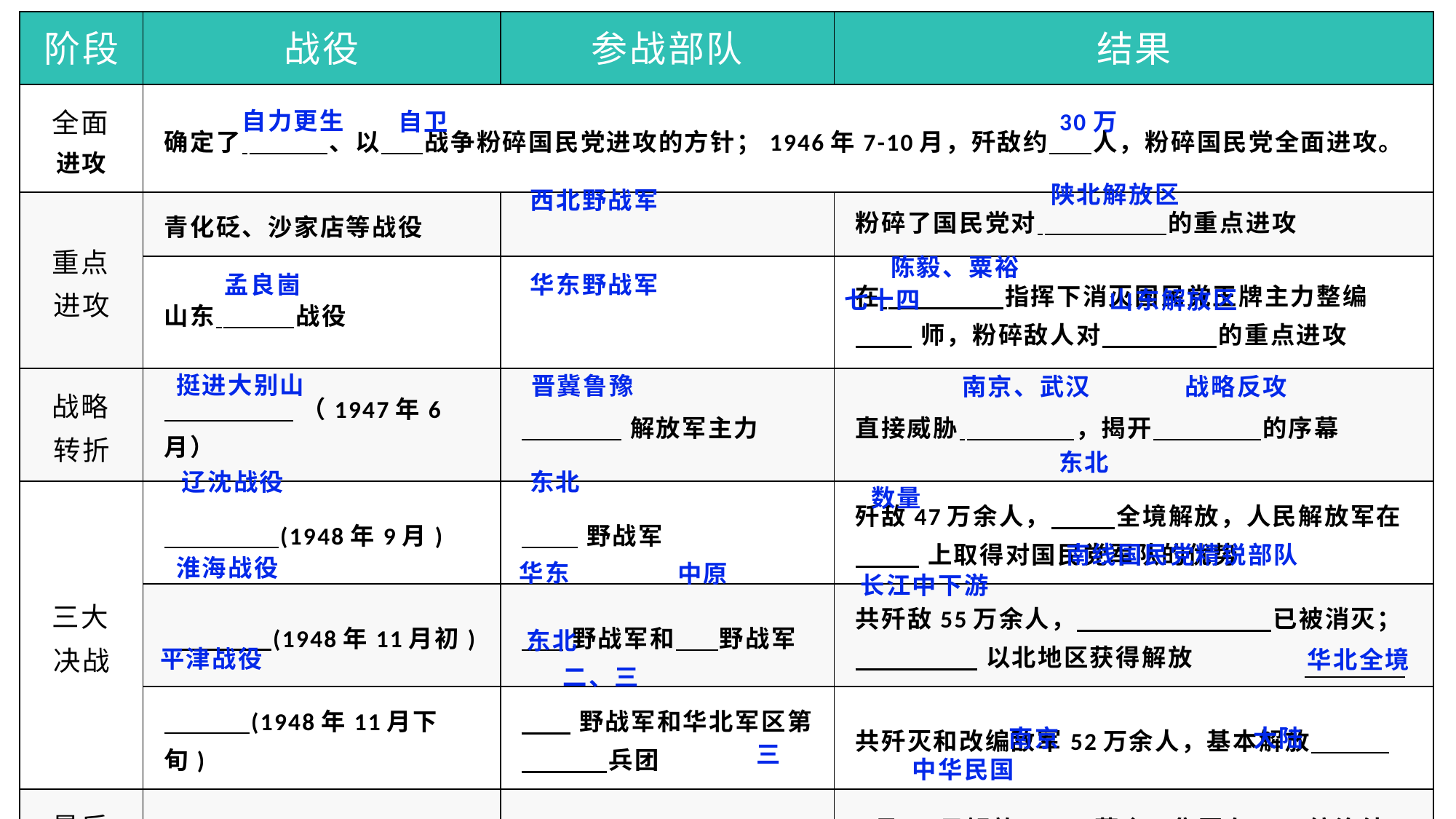

| 阶段 | 战役 | 参战部队 | 结果 |
| --- | --- | --- | --- |
| 全面进攻 | 确定了 、以 战争粉碎国民党进攻的方针；1946年7-10月，歼敌约 人，粉碎国民党全面进攻。 |  |  |
| 重点进攻 | 青化砭、沙家店等战役 |  | 粉碎了国民党对 的重点进攻 |
|  | 山东 战役 |  | 在 指挥下消灭国民党王牌主力整编 师，粉碎敌人对 的重点进攻 |
| 战略转折 | （1947年6月） | 解放军主力 | 直接威胁 ，揭开 的序幕 |
| 三大决战 | (1948年9月) | 野战军 | 歼敌47万余人， 全境解放，人民解放军在 上取得对国民党军队的优势 |
|  | (1948年11月初) | 野战军和 野战军 | 共歼敌55万余人， 已被消灭； 以北地区获得解放 |
|  | (1948年11月下旬) | 野战军和华北军区第 兵团 | 共歼灭和改编敌军52万余人，基本解放 |
| 最后胜利 | 渡江作战（1949年4月） | 解放军百万雄师兵分 路 | 4月23日解放 ，蒋介石集团在 统治结束， 时期结束。 |
自力更生
自卫
30万
陕北解放区
西北野战军
陈毅、粟裕
华东野战军
孟良崮
七十四
山东解放区
挺进大别山
晋冀鲁豫
南京、武汉
战略反攻
东北
东北
辽沈战役
数量
南线国民党精锐部队
淮海战役
华东
中原
长江中下游
东北
平津战役
华北全境
二、三
南京
大陆
三
中华民国